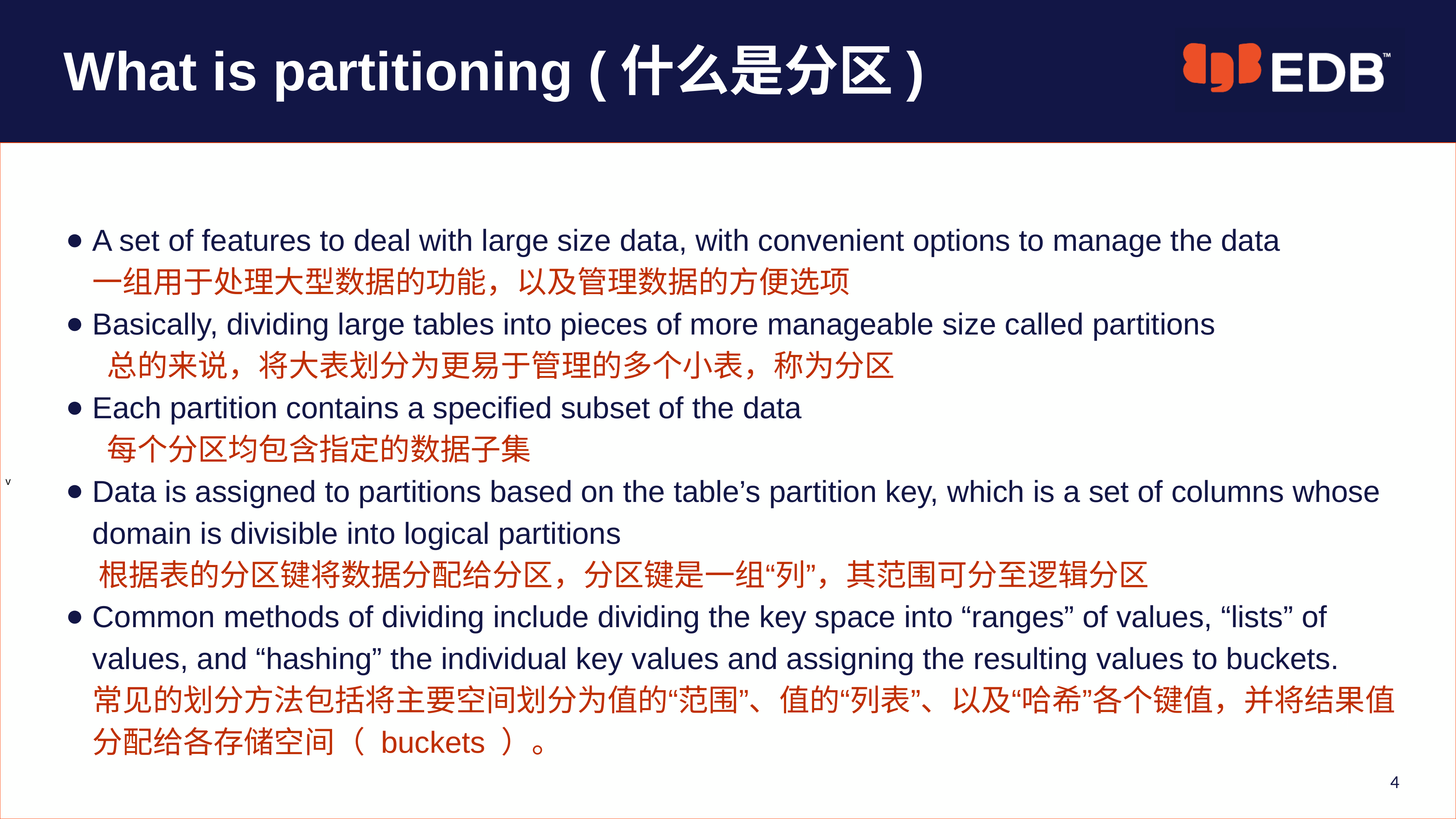

What is partitioning (什么是分区)
A set of features to deal with large size data, with convenient options to manage the data
一组用于处理大型数据的功能，以及管理数据的方便选项
Basically, dividing large tables into pieces of more manageable size called partitions
    总的来说，将大表划分为更易于管理的多个小表，称为分区
Each partition contains a specified subset of the data
    每个分区均包含指定的数据子集
Data is assigned to partitions based on the table’s partition key, which is a set of columns whose domain is divisible into logical partitions
   根据表的分区键将数据分配给分区，分区键是一组“列”，其范围可分至逻辑分区
Common methods of dividing include dividing the key space into “ranges” of values, “lists” of values, and “hashing” the individual key values and assigning the resulting values to buckets.
常见的划分方法包括将主要空间划分为值的“范围”、值的“列表”、以及“哈希”各个键值，并将结果值分配给各存储空间（ buckets ）。
4
4